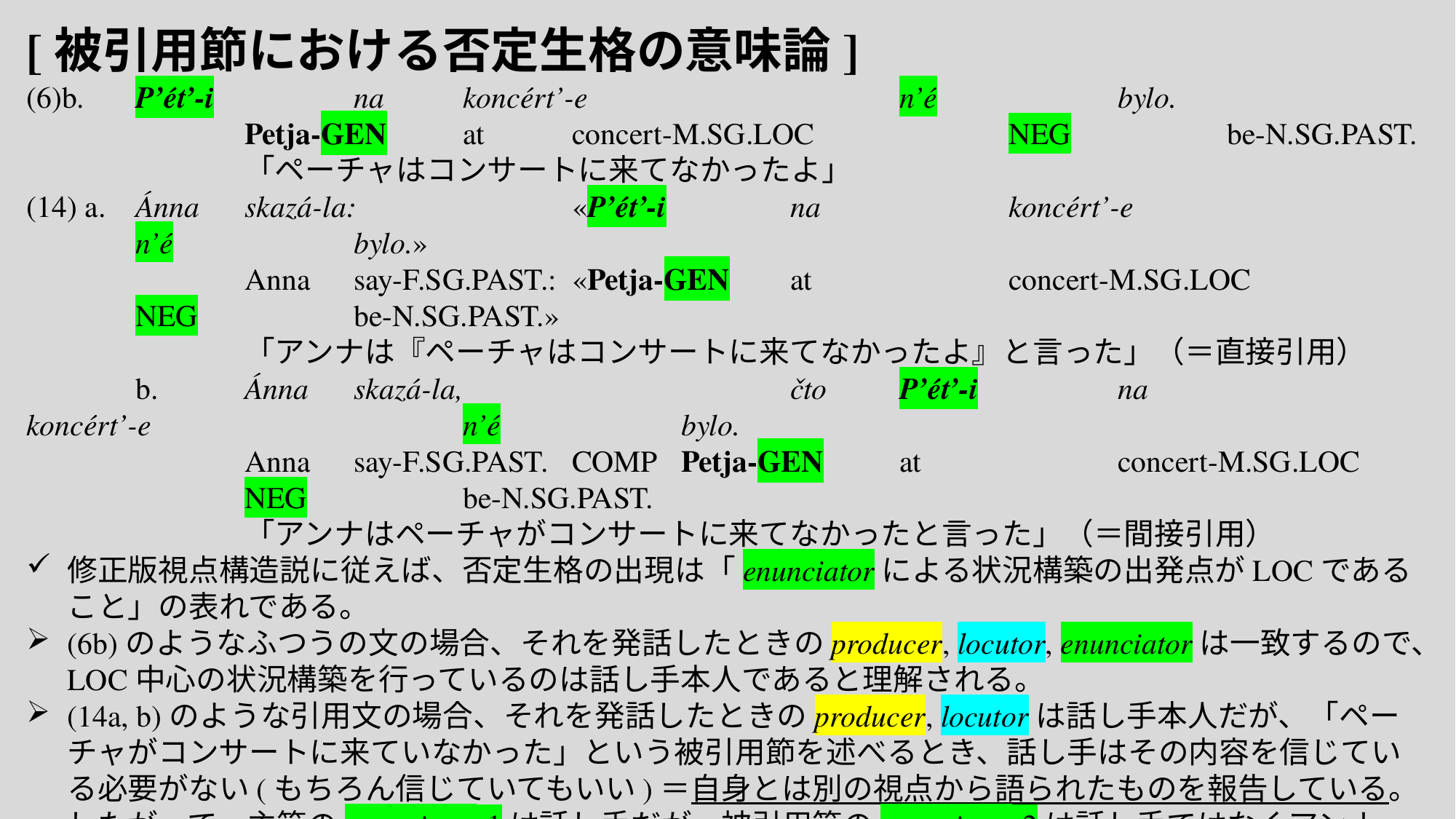

[被引用節における否定生格の意味論]
(6)b.	P’ét’-i		na	koncért’-e			n’é		bylo.
		Petja-gen	at	concert-m.sg.loc		neg		be-n.sg.past.
		「ペーチャはコンサートに来てなかったよ」
(14) a.	Ánna	skazá-la:		«P’ét’-i		na		koncért’-e			n’é		bylo.»
		Anna	say-f.sg.past.:	«Petja-gen	at		concert-m.sg.loc		neg		be-n.sg.past.»
		「アンナは『ペーチャはコンサートに来てなかったよ』と言った」（＝直接引用）
	b.	Ánna	skazá-la,			čto　	P’ét’-i		na		koncért’-e			n’é		bylo.
		Anna	say-f.sg.past.	comp	Petja-gen	at		concert-m.sg.loc		neg		be-n.sg.past.
		「アンナはペーチャがコンサートに来てなかったと言った」（＝間接引用）
修正版視点構造説に従えば、否定生格の出現は「enunciatorによる状況構築の出発点がLOCであること」の表れである。
(6b)のようなふつうの文の場合、それを発話したときのproducer, locutor, enunciatorは一致するので、LOC中心の状況構築を行っているのは話し手本人であると理解される。
(14a, b)のような引用文の場合、それを発話したときのproducer, locutorは話し手本人だが、「ペーチャがコンサートに来ていなかった」という被引用節を述べるとき、話し手はその内容を信じている必要がない(もちろん信じていてもいい)＝自身とは別の視点から語られたものを報告している。したがって、主節のenunciator-1は話し手だが、被引用節のenunciator-2は話し手ではなくアンナ。
事実として、「ペーチャの存在に関するコミットメントをもっていない人」として伝達されるのは、(6b)においては話し手、(14a, b)においてはアンナである。
視点構造説における「話し手」をenunciatorだと考えることで、事実に即した分析/理論が得られる